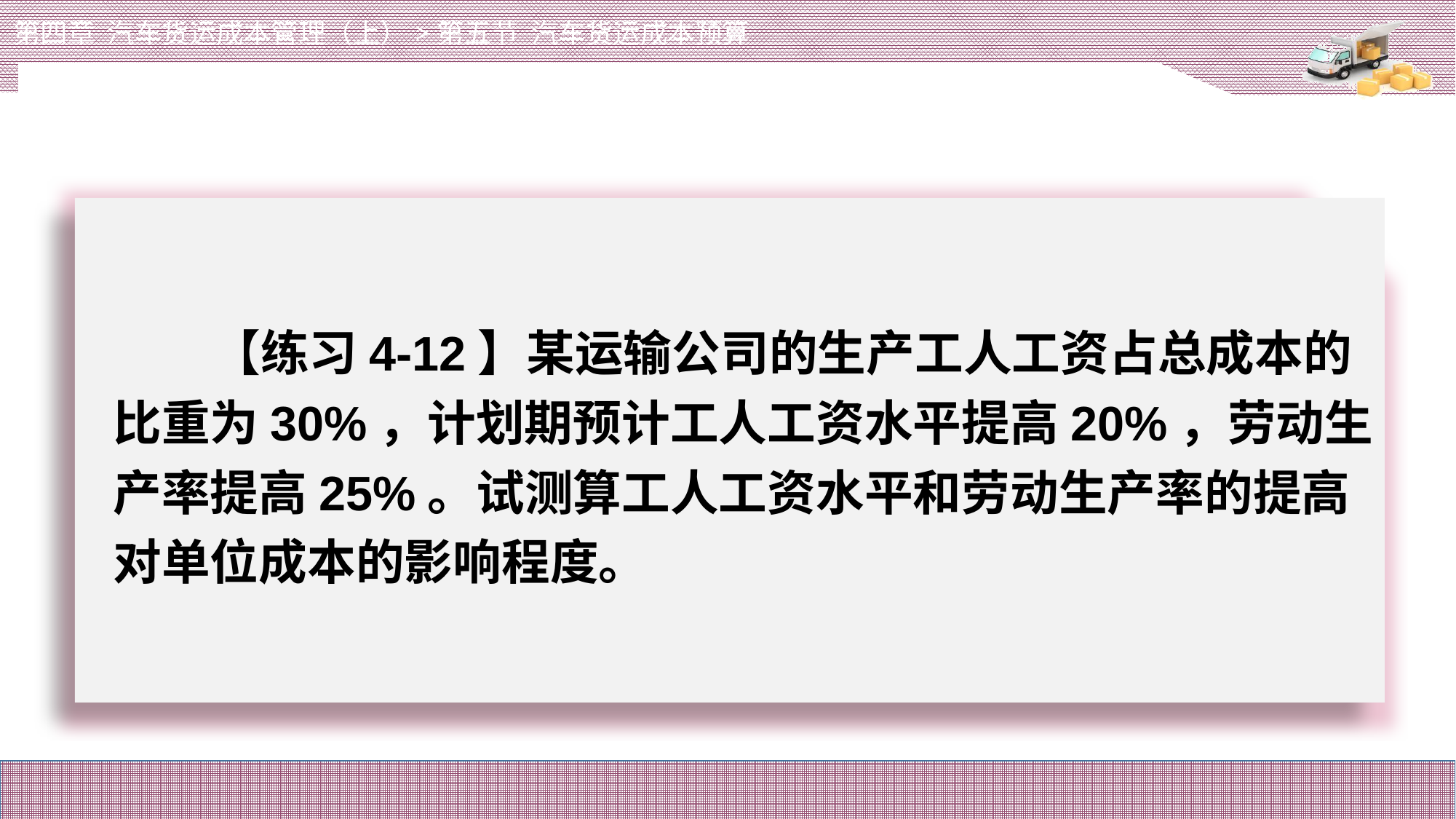

第四章  汽车货运成本管理（上）>第五节  汽车货运成本预算
# 【练习4-12】某运输公司的生产工人工资占总成本的比重为30%，计划期预计工人工资水平提高20%，劳动生产率提高25%。试测算工人工资水平和劳动生产率的提高对单位成本的影响程度。